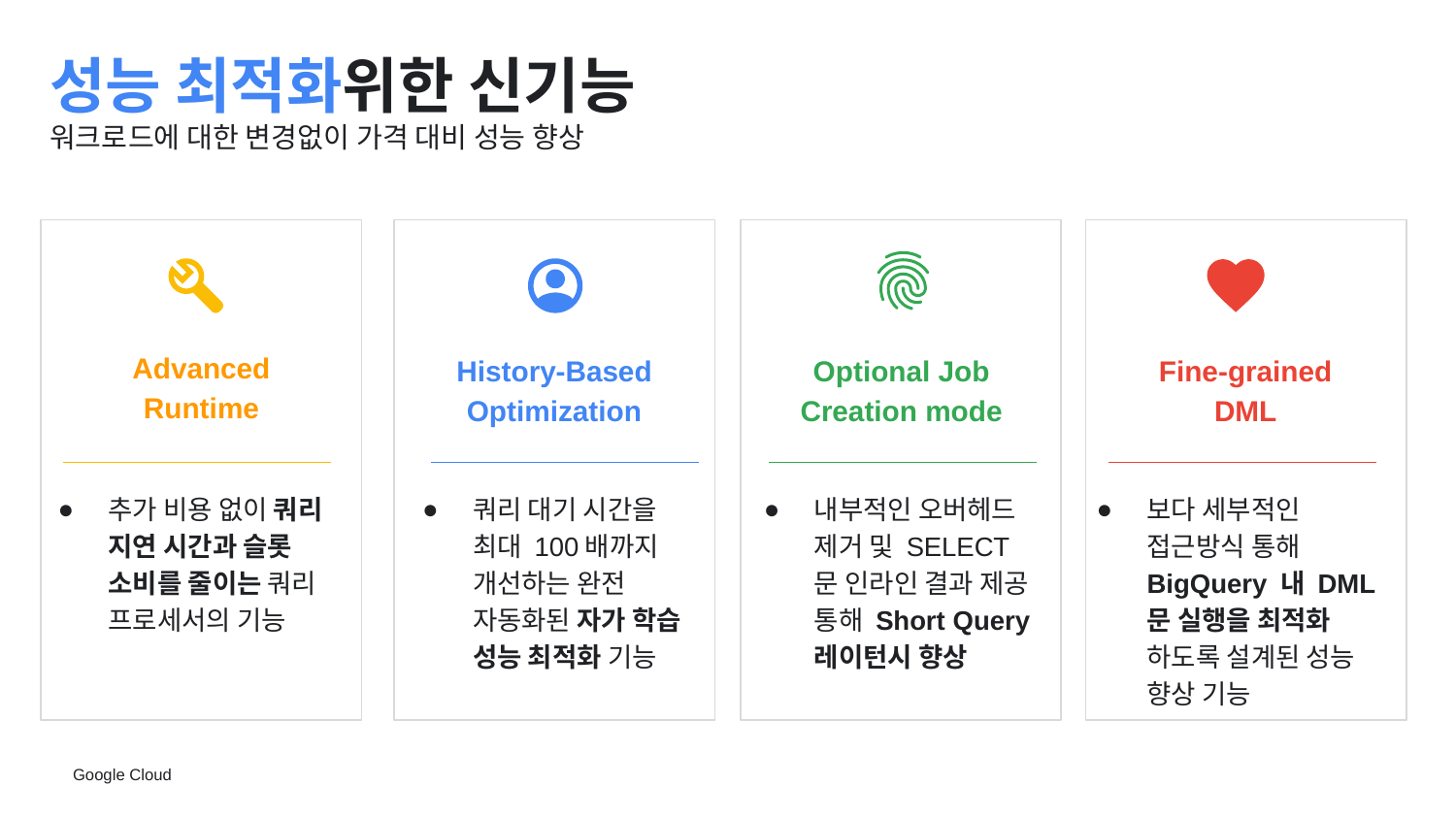

# 성능 최적화위한 신기능
워크로드에 대한 변경없이 가격 대비 성능 향상

Advanced
Runtime

History-Based Optimization
Optional Job Creation mode

Fine-grained
DML
추가 비용 없이 쿼리 지연 시간과 슬롯 소비를 줄이는 쿼리 프로세서의 기능
쿼리 대기 시간을 최대 100배까지 개선하는 완전 자동화된 자가 학습 성능 최적화 기능
내부적인 오버헤드
제거 및 SELECT 문 인라인 결과 제공 통해 Short Query 레이턴시 향상
보다 세부적인 접근방식 통해 BigQuery 내 DML문 실행을 최적화 하도록 설계된 성능 향상 기능